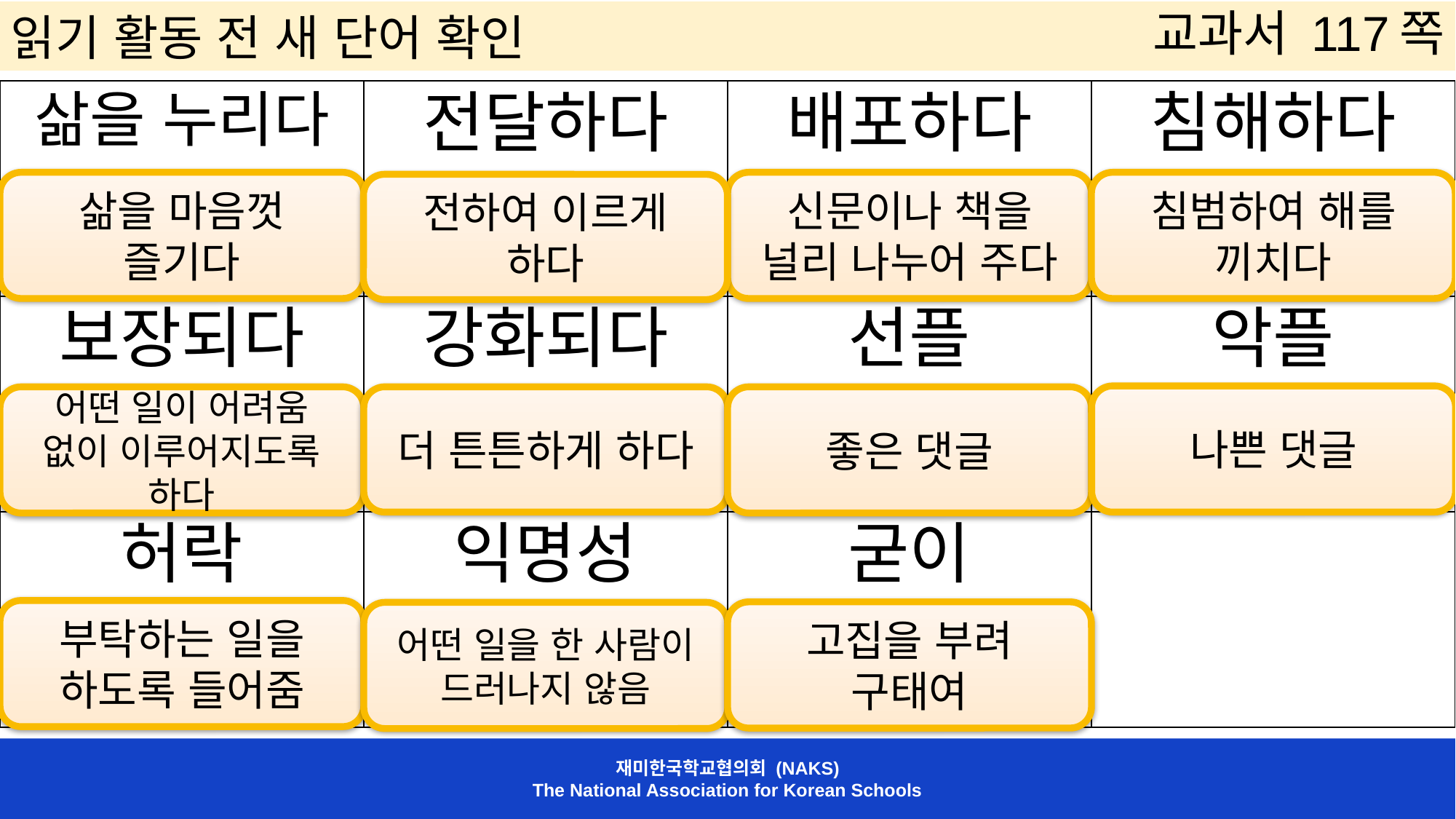

읽기 활동 전 새 단어 확인
교과서 117쪽
| 삶을 누리다 | 전달하다 | 배포하다 | 침해하다 |
| --- | --- | --- | --- |
| 보장되다 | 강화되다 | 선플 | 악플 |
| 허락 | 익명성 | 굳이 |  |
삶을 마음껏 즐기다
신문이나 책을 널리 나누어 주다
침범하여 해를 끼치다
전하여 이르게 하다
나쁜 댓글
어떤 일이 어려움 없이 이루어지도록 하다
더 튼튼하게 하다
좋은 댓글
부탁하는 일을 하도록 들어줌
고집을 부려 구태여
어떤 일을 한 사람이 드러나지 않음
재미한국학교협의회 (NAKS)
The National Association for Korean Schools